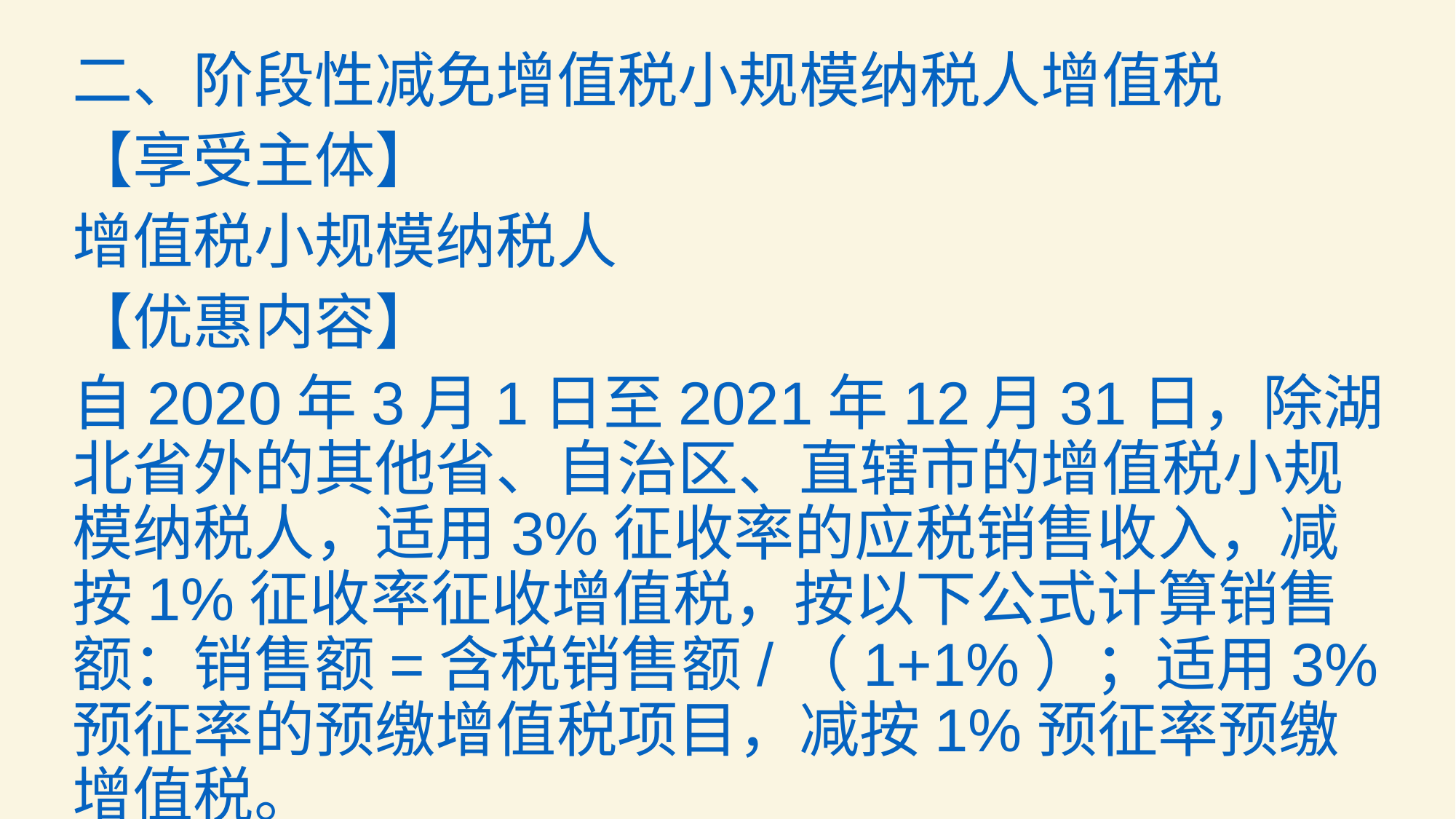

二、阶段性减免增值税小规模纳税人增值税
【享受主体】
增值税小规模纳税人
【优惠内容】
自2020年3月1日至2021年12月31日，除湖北省外的其他省、自治区、直辖市的增值税小规模纳税人，适用3%征收率的应税销售收入，减按1%征收率征收增值税，按以下公式计算销售额：销售额=含税销售额/（1+1%）；适用3%预征率的预缴增值税项目，减按1%预征率预缴增值税。